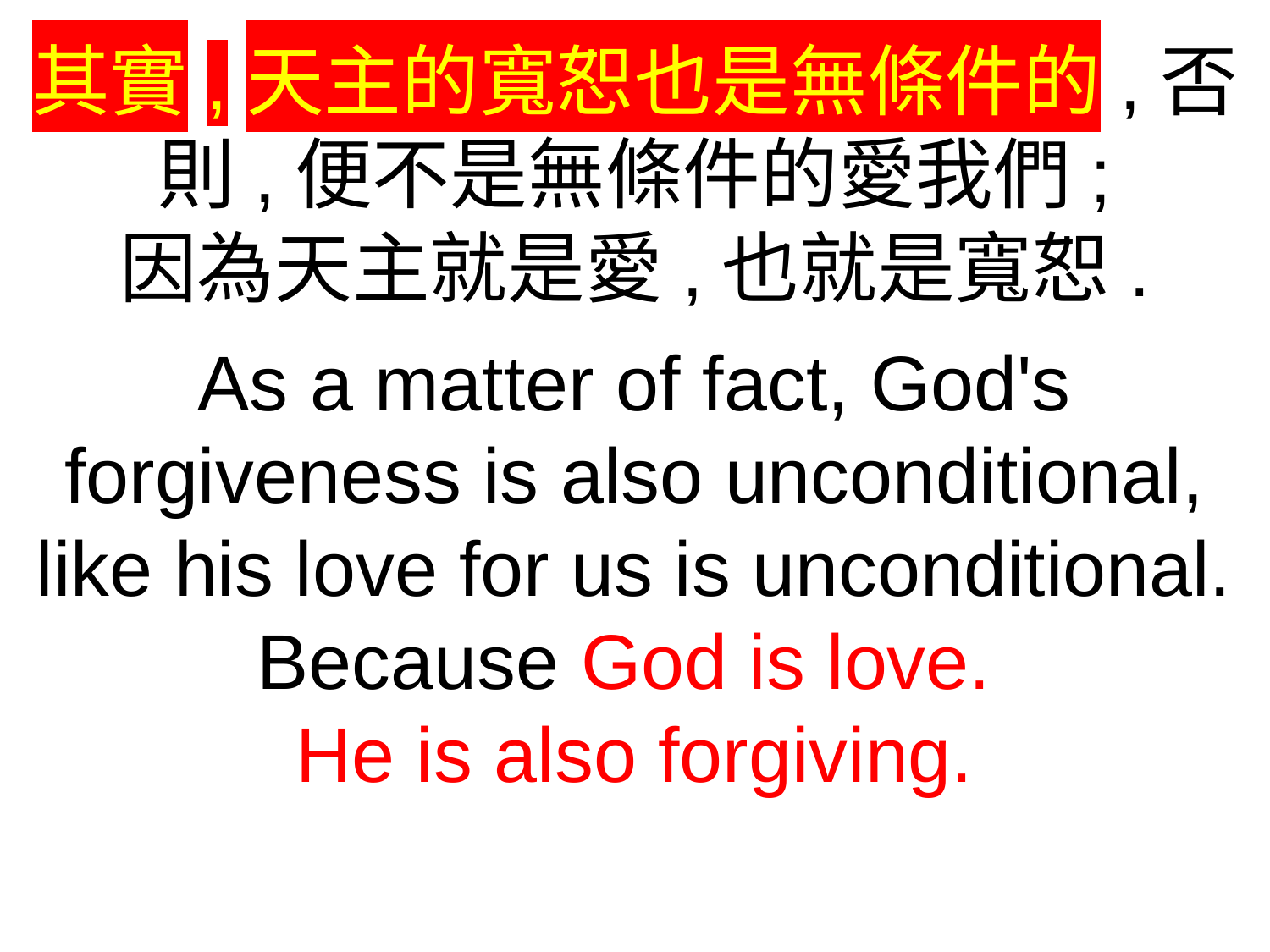

其實,天主的寬恕也是無條件的,否則,便不是無條件的愛我們;
因為天主就是愛,也就是寬恕.
As a matter of fact, God's forgiveness is also unconditional, like his love for us is unconditional. Because God is love.
He is also forgiving.